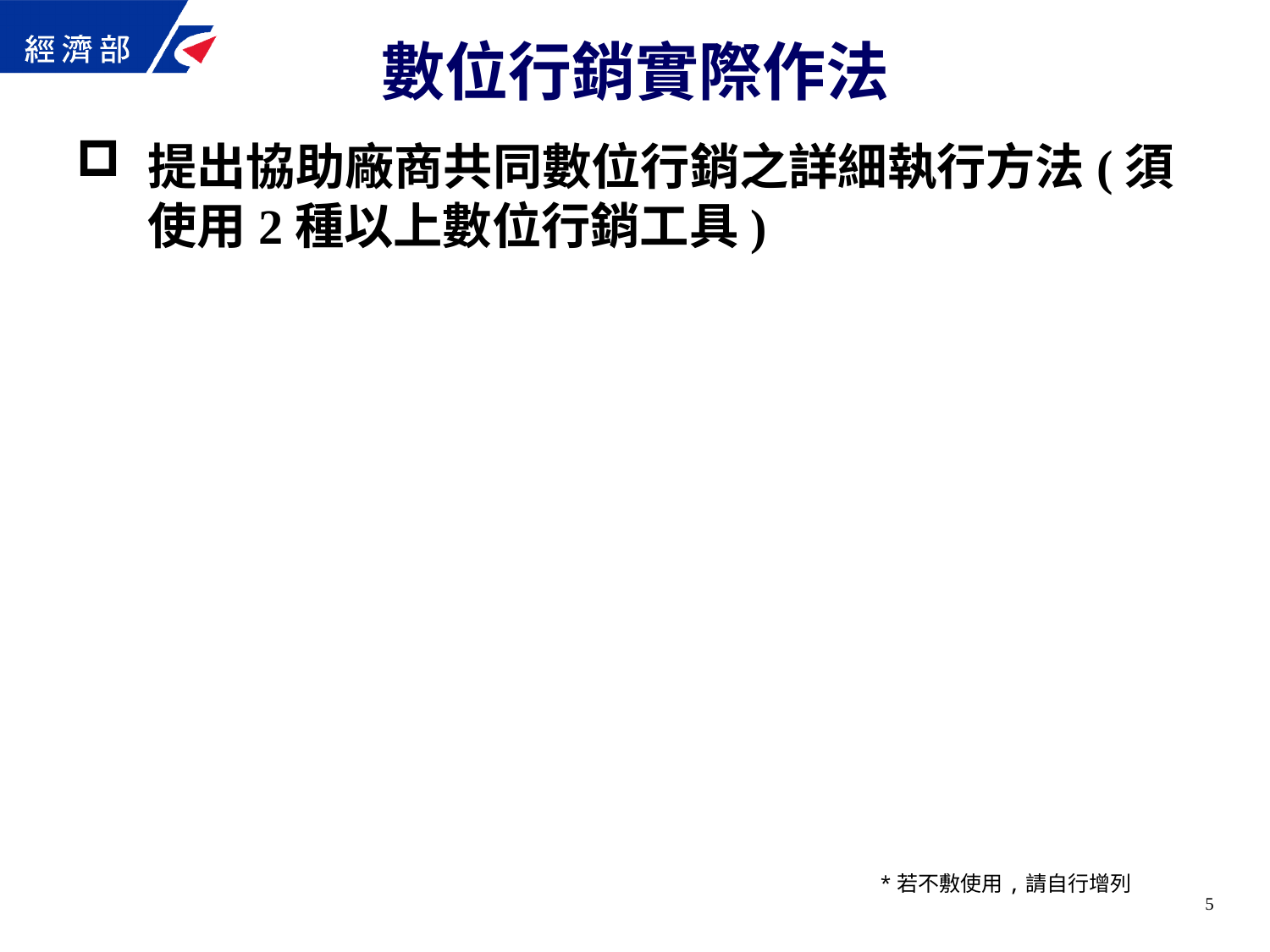

# 數位行銷實際作法
提出協助廠商共同數位行銷之詳細執行方法(須使用2種以上數位行銷工具)
*若不敷使用,請自行增列
5